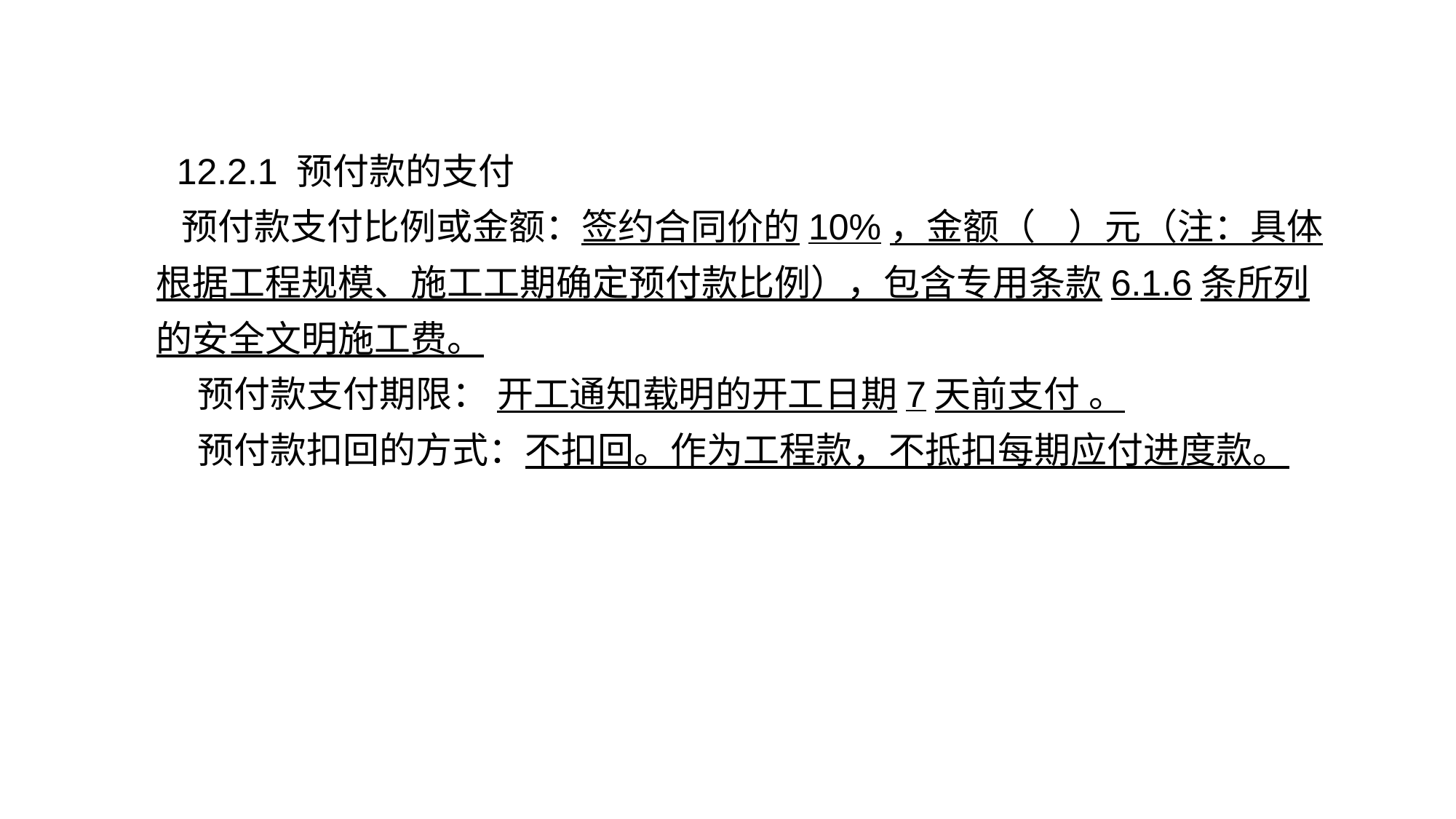

12.2.1 预付款的支付
  预付款支付比例或金额：签约合同价的10%，金额（    ）元（注：具体根据工程规模、施工工期确定预付款比例），包含专用条款6.1.6条所列的安全文明施工费。
    预付款支付期限： 开工通知载明的开工日期7天前支付 。
    预付款扣回的方式：不扣回。作为工程款，不抵扣每期应付进度款。